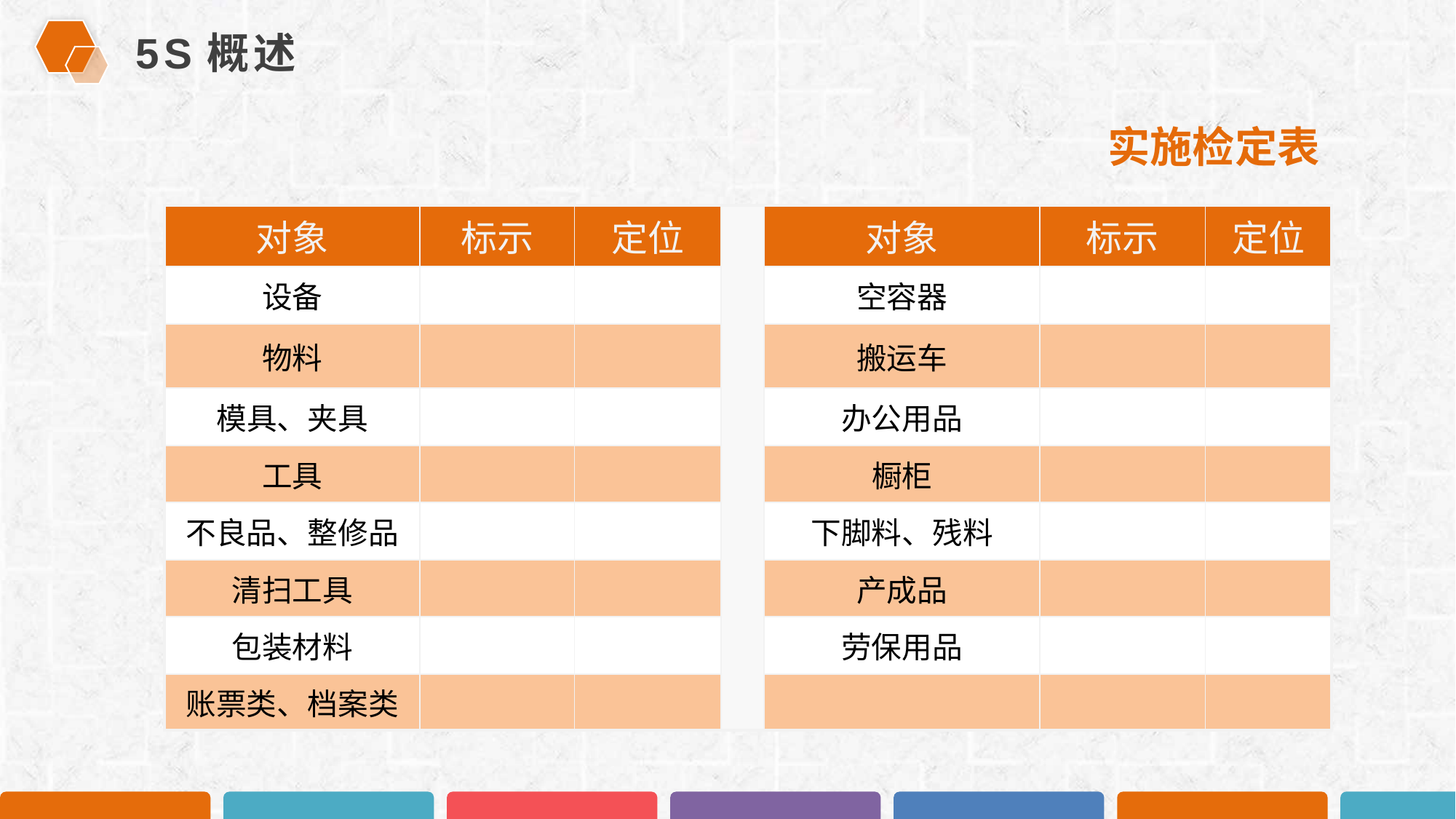

5S概述

实施检定表
| 对象 | 标示 | 定位 |  | 对象 | 标示 | 定位 |
| --- | --- | --- | --- | --- | --- | --- |
| 设备 |  |  |  | 空容器 |  |  |
| 物料 |  |  |  | 搬运车 |  |  |
| 模具、夹具 |  |  |  | 办公用品 |  |  |
| 工具 |  |  |  | 橱柜 |  |  |
| 不良品、整修品 |  |  |  | 下脚料、残料 |  |  |
| 清扫工具 |  |  |  | 产成品 |  |  |
| 包装材料 |  |  |  | 劳保用品 |  |  |
| 账票类、档案类 |  |  |  |  |  |  |